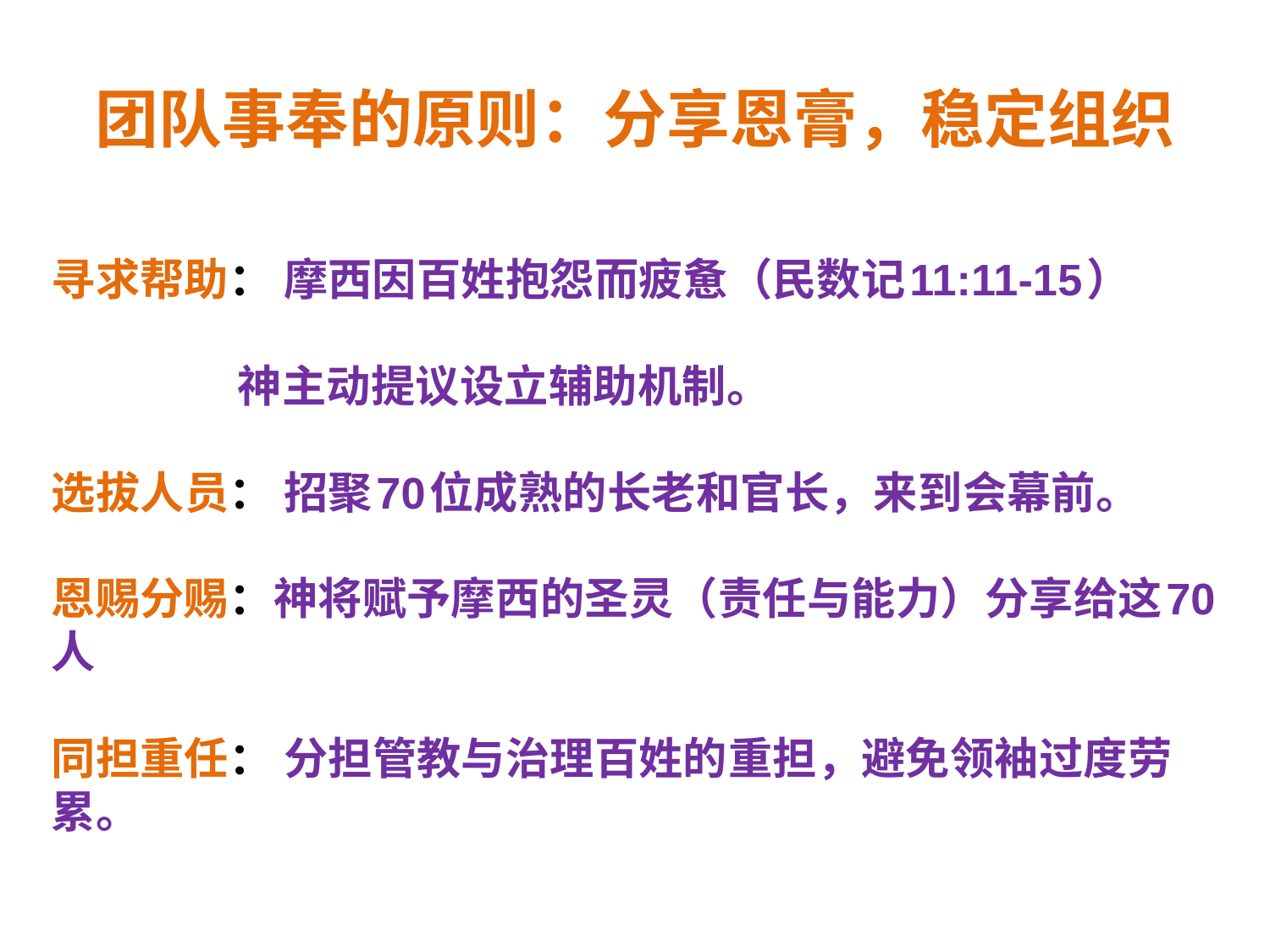

# 团队事奉的原则：分享恩膏，稳定组织

寻求帮助： 摩西因百姓抱怨而疲惫（民数记11:11-15）

                  神主动提议设立辅助机制。

选拔人员： 招聚70位成熟的长老和官长，来到会幕前。

恩赐分赐：神将赋予摩西的圣灵（责任与能力）分享给这70人

同担重任： 分担管教与治理百姓的重担，避免领袖过度劳累。